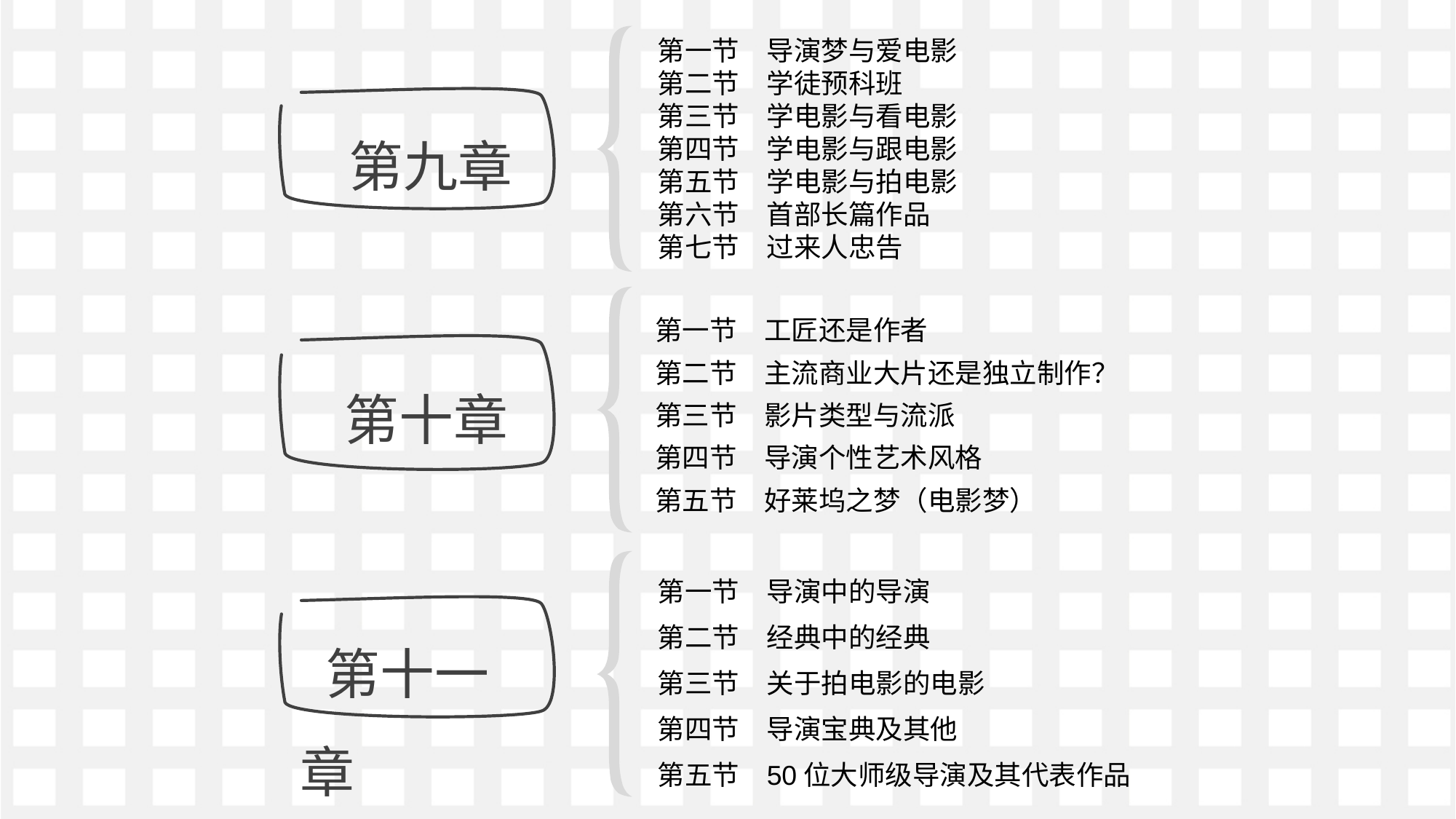

第一节	导演梦与爱电影
第二节	学徒预科班
第三节	学电影与看电影
第四节	学电影与跟电影
第五节	学电影与拍电影
第六节	首部长篇作品
第七节	过来人忠告

 第九章

第一节	工匠还是作者
第二节	主流商业大片还是独立制作？
第三节	影片类型与流派
第四节	导演个性艺术风格
第五节	好莱坞之梦（电影梦）

 第十章

第一节	导演中的导演
第二节	经典中的经典
第三节	关于拍电影的电影
第四节	导演宝典及其他
第五节	50位大师级导演及其代表作品

 第十一章